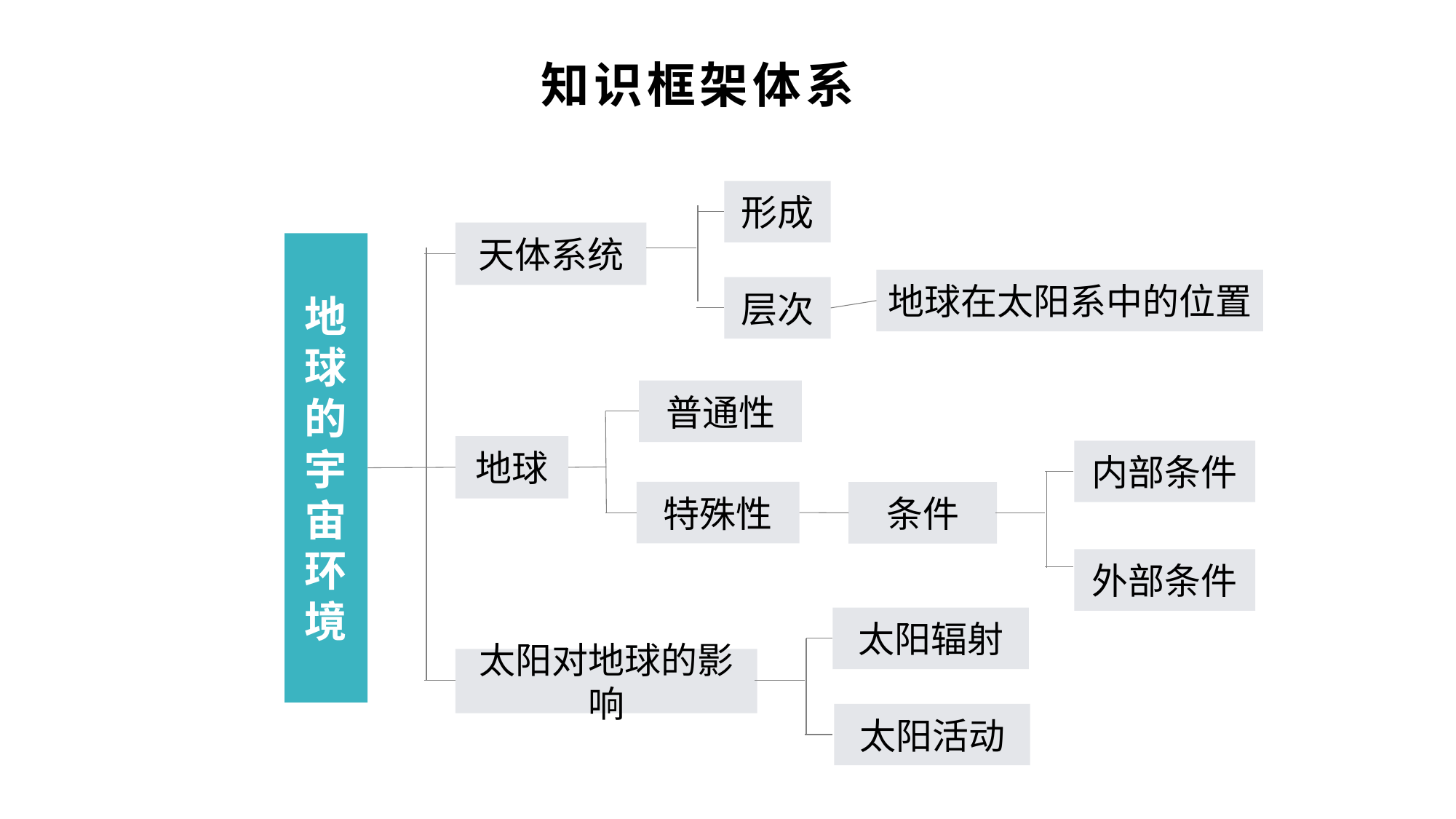

知识框架体系
形成
天体系统
地球的宇宙环境
地球在太阳系中的位置
层次
普通性
地球
内部条件
特殊性
条件
外部条件
太阳辐射
太阳对地球的影响
太阳活动